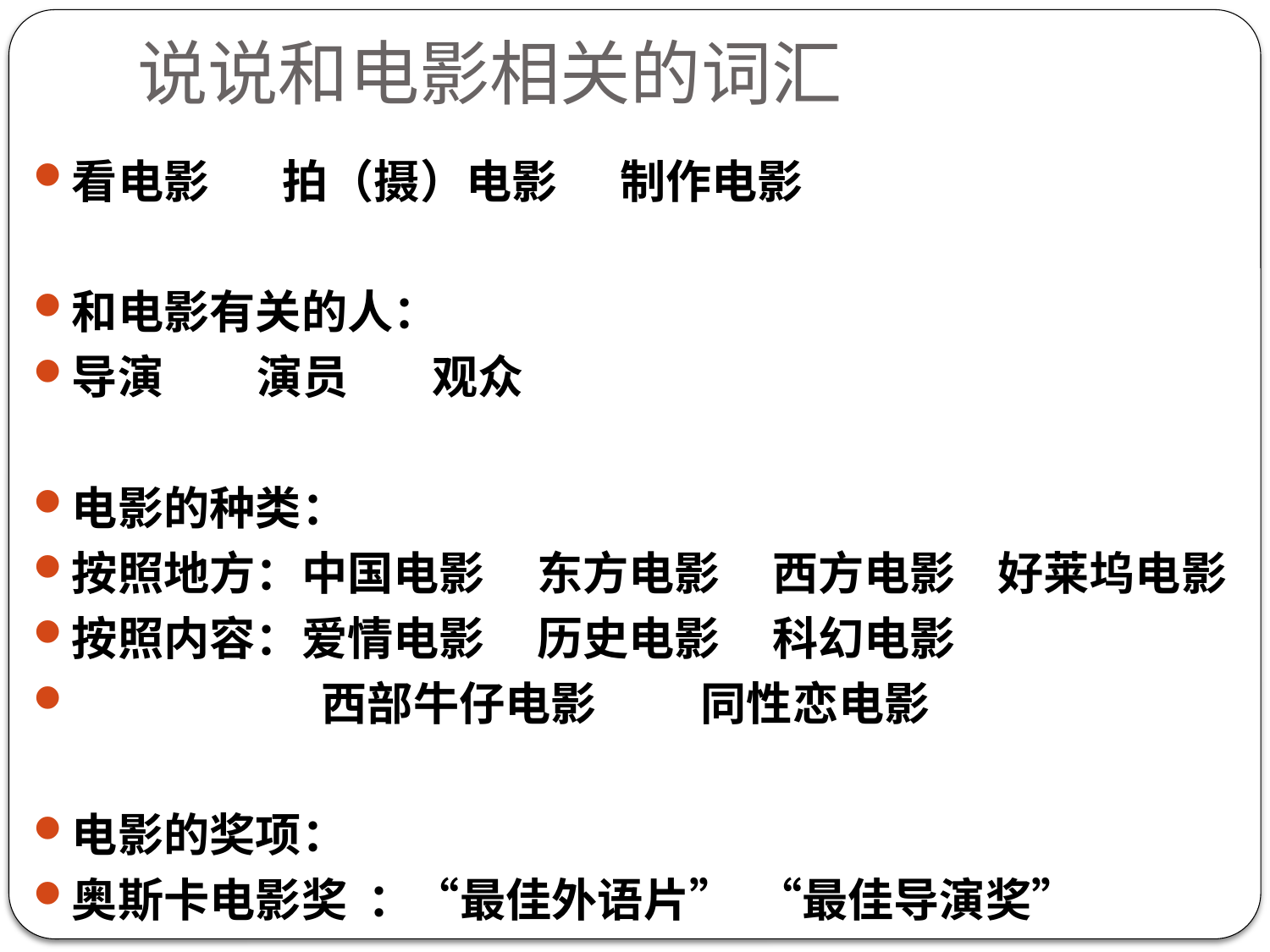

# 说说和电影相关的词汇
看电影       拍（摄）电影      制作电影

和电影有关的人：
导演         演员        观众

电影的种类：
按照地方：中国电影     东方电影     西方电影    好莱坞电影
按照内容：爱情电影     历史电影     科幻电影
                       西部牛仔电影          同性恋电影

电影的奖项：
奥斯卡电影奖  ：“最佳外语片”  “最佳导演奖”